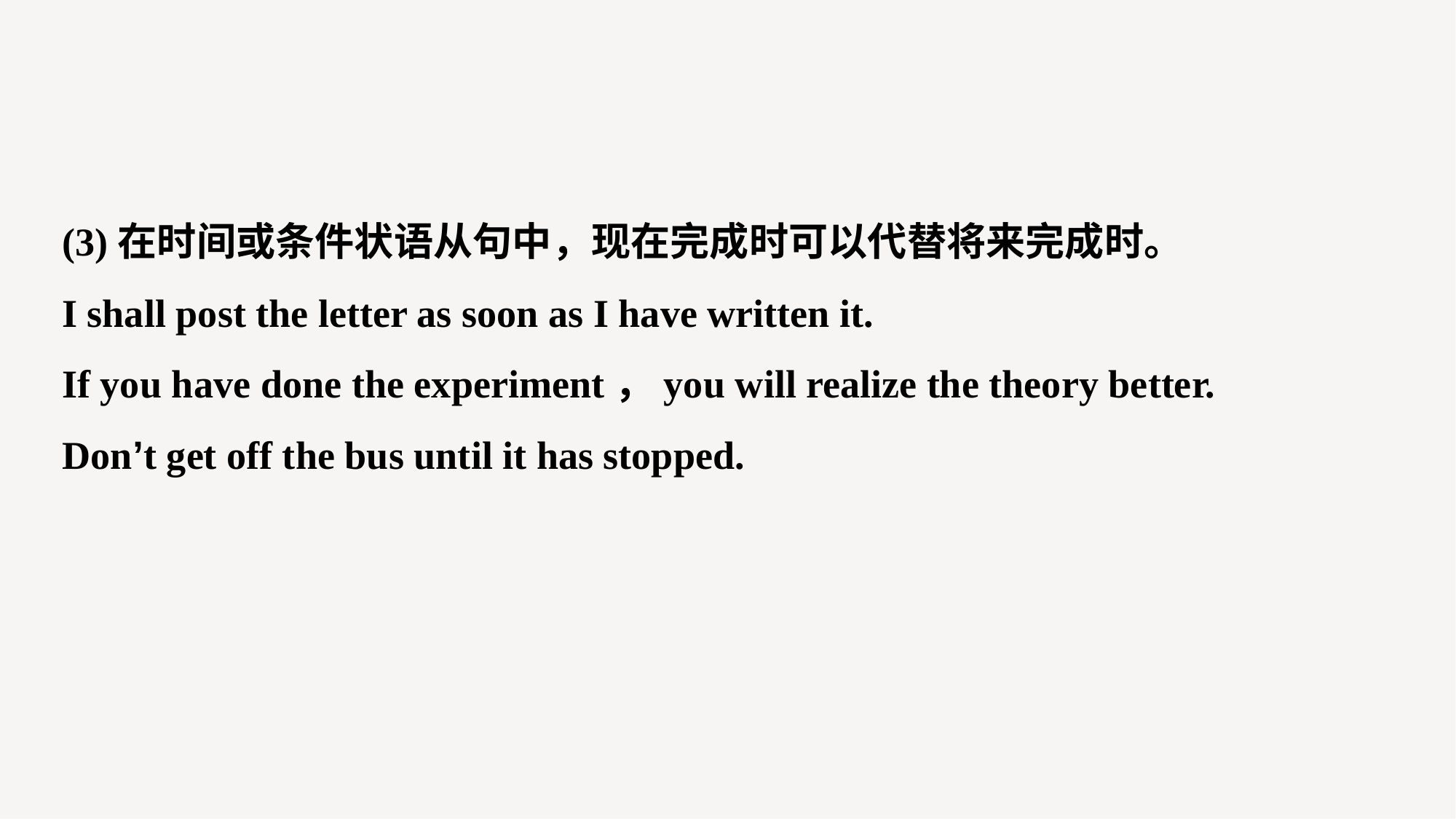

(3)在时间或条件状语从句中，现在完成时可以代替将来完成时。
I shall post the letter as soon as I have written it.
If you have done the experiment，you will realize the theory better.
Don’t get off the bus until it has stopped.